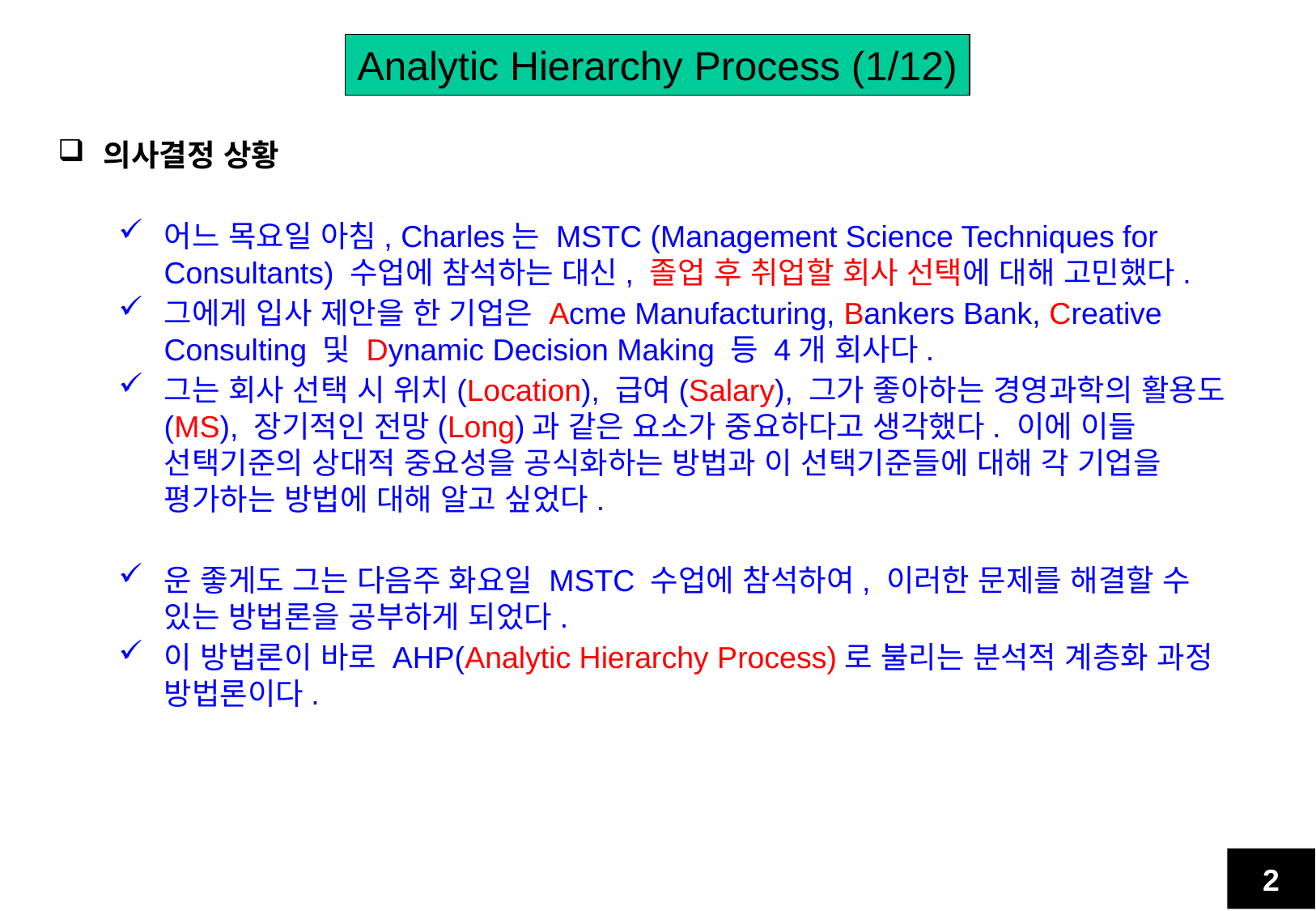

Analytic Hierarchy Process (1/12)
의사결정 상황

어느 목요일 아침, Charles는 MSTC (Management Science Techniques for Consultants) 수업에 참석하는 대신, 졸업 후 취업할 회사 선택에 대해 고민했다.
그에게 입사 제안을 한 기업은 Acme Manufacturing, Bankers Bank, Creative Consulting 및 Dynamic Decision Making 등 4개 회사다.
그는 회사 선택 시 위치(Location), 급여(Salary), 그가 좋아하는 경영과학의 활용도(MS), 장기적인 전망(Long)과 같은 요소가 중요하다고 생각했다. 이에 이들 선택기준의 상대적 중요성을 공식화하는 방법과 이 선택기준들에 대해 각 기업을 평가하는 방법에 대해 알고 싶었다.

운 좋게도 그는 다음주 화요일 MSTC 수업에 참석하여, 이러한 문제를 해결할 수 있는 방법론을 공부하게 되었다.
이 방법론이 바로 AHP(Analytic Hierarchy Process)로 불리는 분석적 계층화 과정 방법론이다.
2